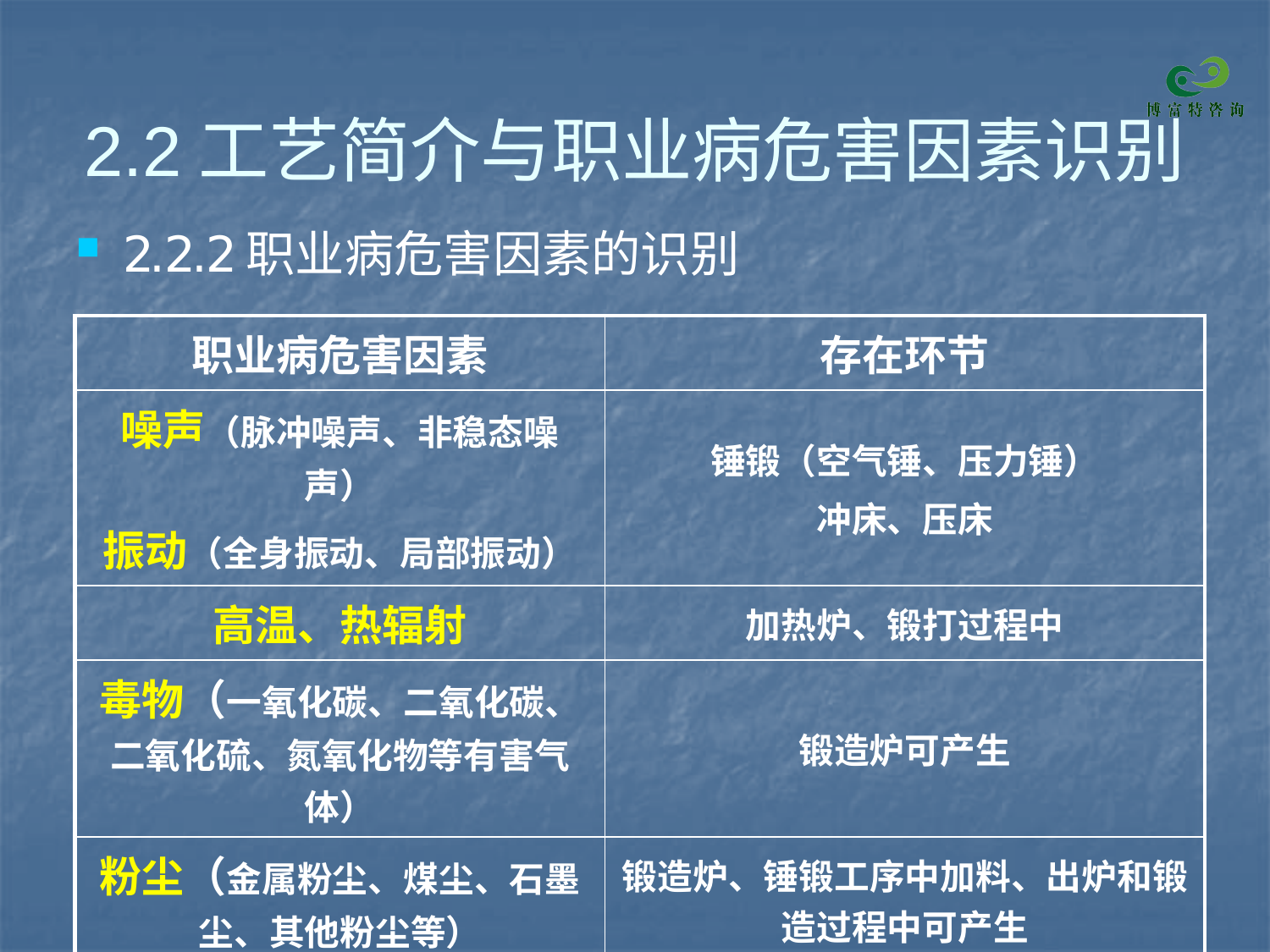

# 2.2工艺简介与职业病危害因素识别
2.2.2职业病危害因素的识别
| 职业病危害因素 | 存在环节 |
| --- | --- |
| 噪声（脉冲噪声、非稳态噪声） 振动（全身振动、局部振动） | 锤锻（空气锤、压力锤） 冲床、压床 |
| 高温、热辐射 | 加热炉、锻打过程中 |
| 毒物（一氧化碳、二氧化碳、二氧化硫、氮氧化物等有害气体） | 锻造炉可产生 |
| 粉尘（金属粉尘、煤尘、石墨尘、其他粉尘等） | 锻造炉、锤锻工序中加料、出炉和锻造过程中可产生 |